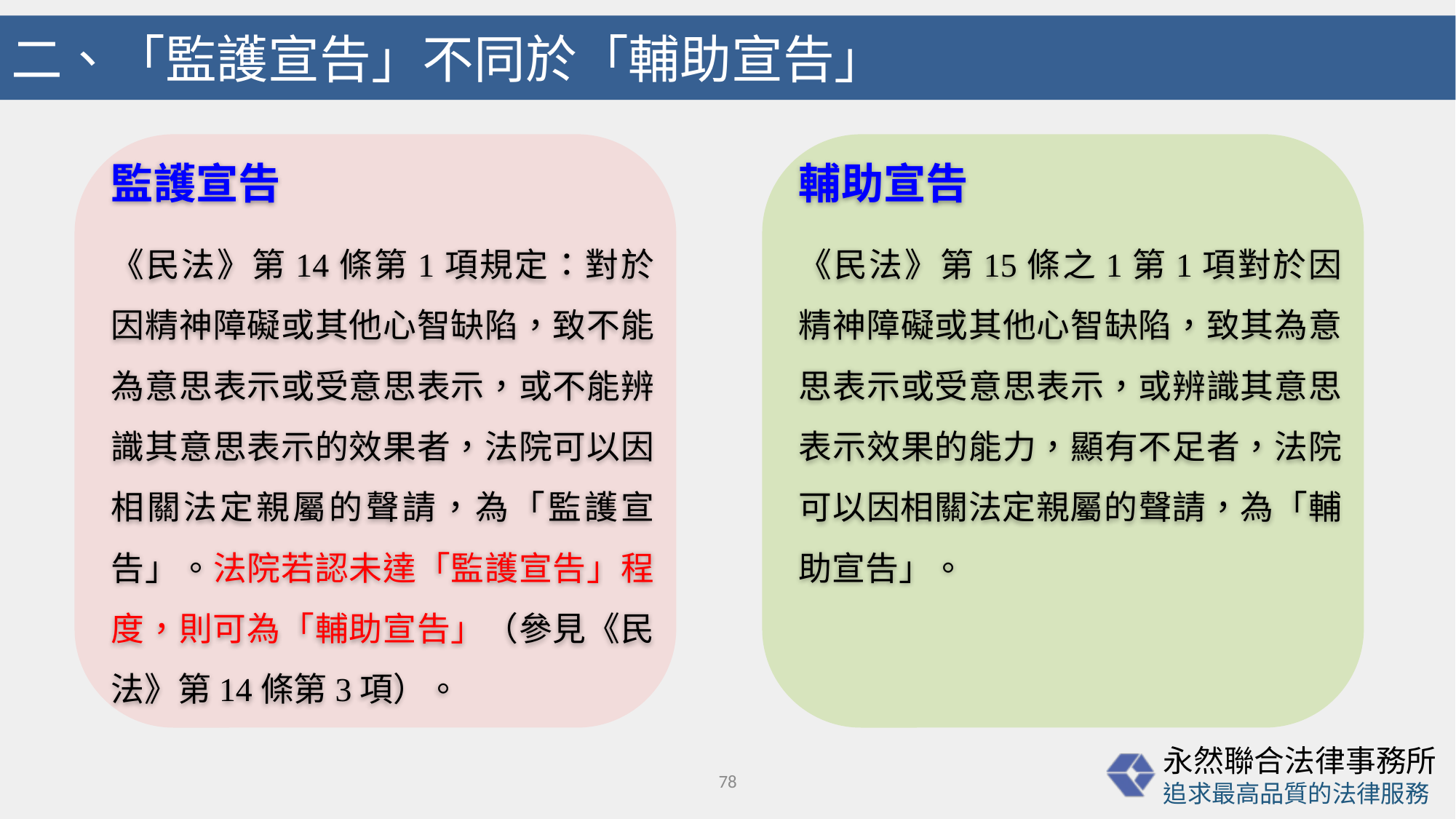

# 二、「監護宣告」不同於「輔助宣告」

監護宣告
《民法》第14條第1項規定：對於因精神障礙或其他心智缺陷，致不能為意思表示或受意思表示，或不能辨識其意思表示的效果者，法院可以因相關法定親屬的聲請，為「監護宣告」。法院若認未達「監護宣告」程度，則可為「輔助宣告」（參見《民法》第14條第3項）。

輔助宣告
《民法》第15條之1第1項對於因精神障礙或其他心智缺陷，致其為意思表示或受意思表示，或辨識其意思表示效果的能力，顯有不足者，法院可以因相關法定親屬的聲請，為「輔助宣告」。
78